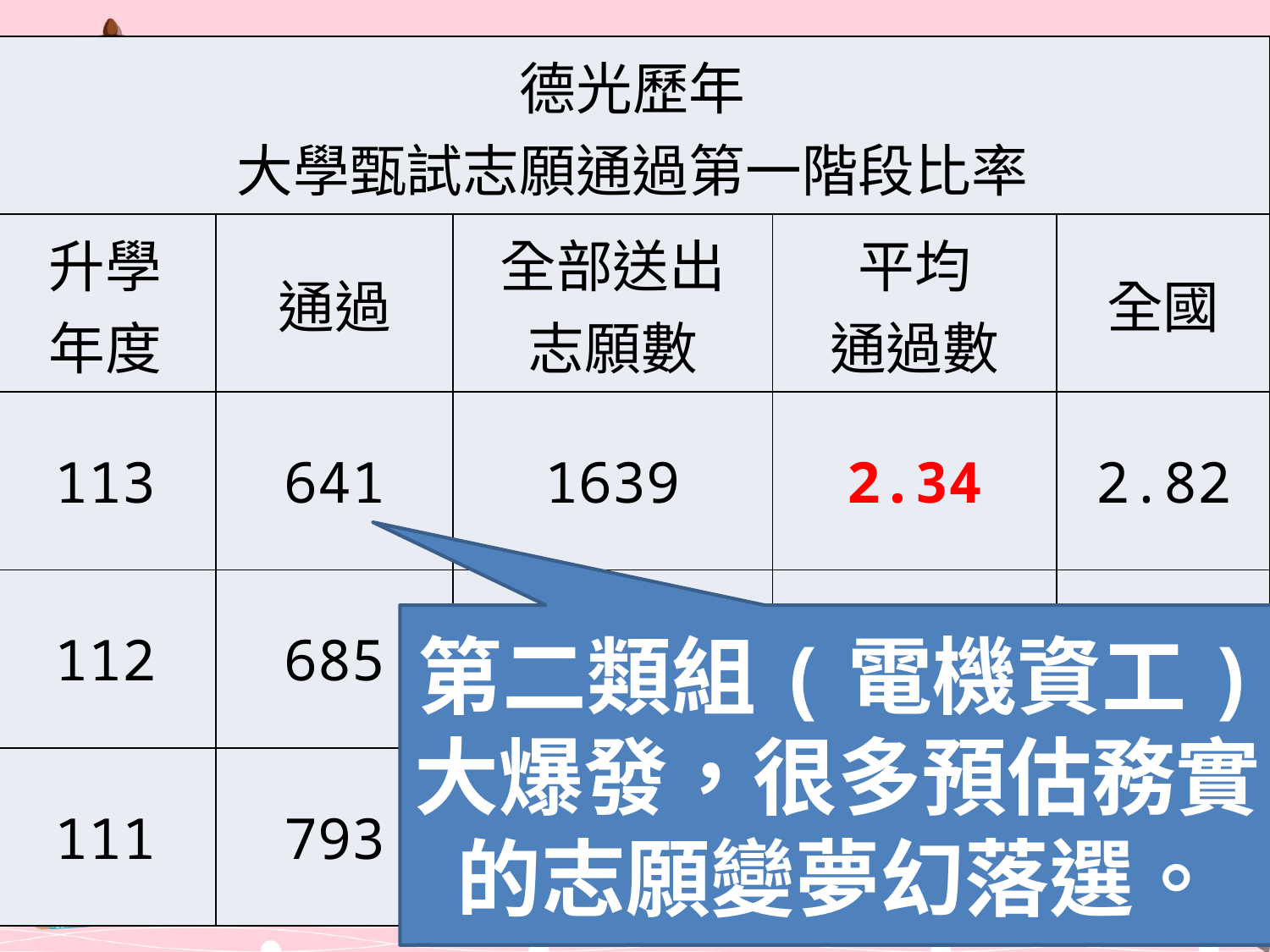

| 德光歷年 大學甄試志願通過第一階段比率 |  |  |  |  |
| --- | --- | --- | --- | --- |
| 升學 年度 | 通過 | 全部送出 志願數 | 平均 通過數 | 全國 |
| 113 | 641 | 1639 | 2.34 | 2.82 |
| 112 | 685 | 1577 | 2.58 | 2.96 |
| 111 | 793 | 1875 | 2.52 | 2.88 |
第二類組(電機資工)
大爆發，很多預估務實的志願變夢幻落選。